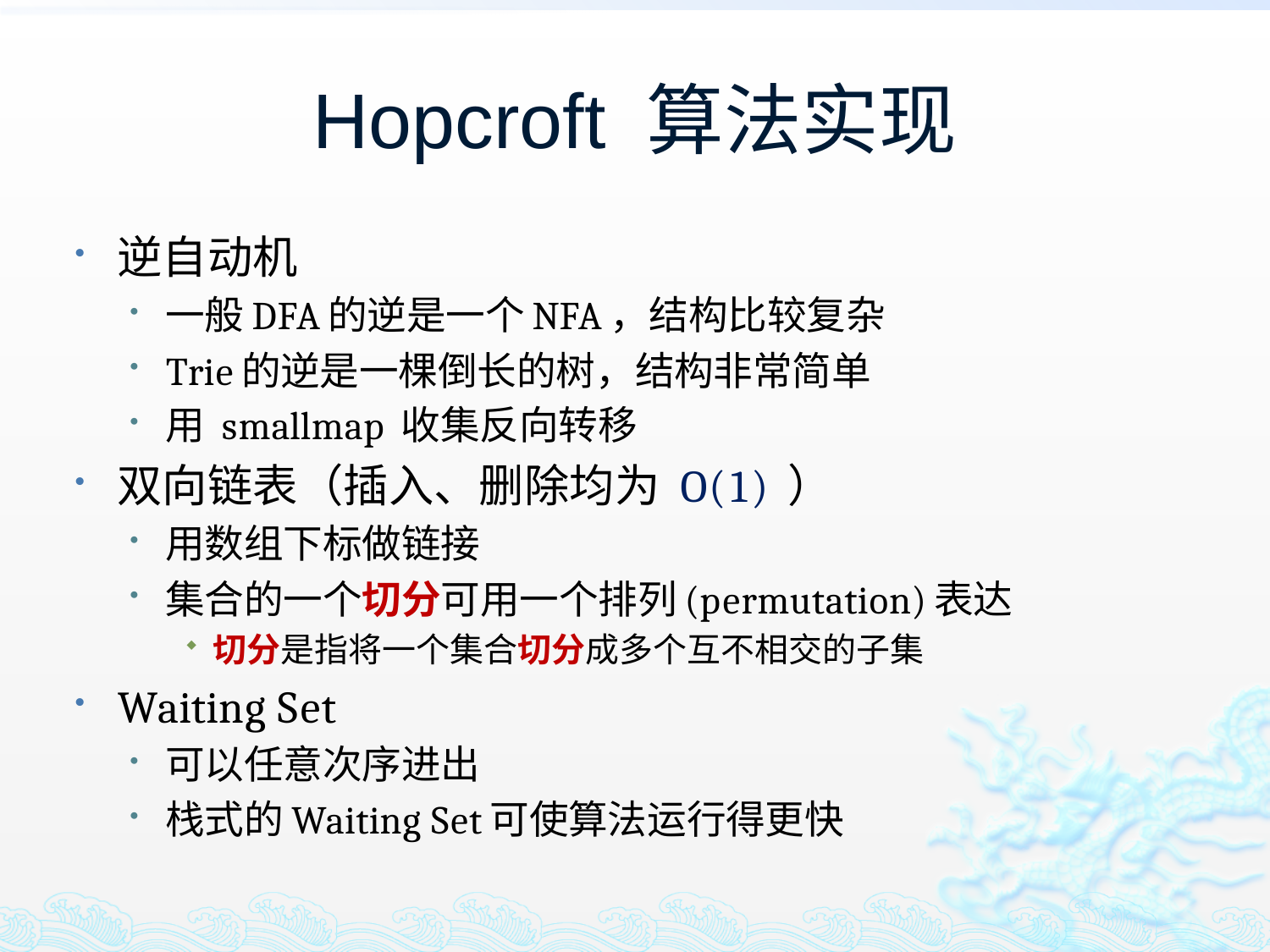

# Hopcroft 算法实现
逆自动机
一般DFA的逆是一个NFA，结构比较复杂
Trie的逆是一棵倒长的树，结构非常简单
用 smallmap 收集反向转移
双向链表（插入、删除均为 O(1) ）
用数组下标做链接
集合的一个切分可用一个排列(permutation)表达
切分是指将一个集合切分成多个互不相交的子集
Waiting Set
可以任意次序进出
栈式的Waiting Set可使算法运行得更快